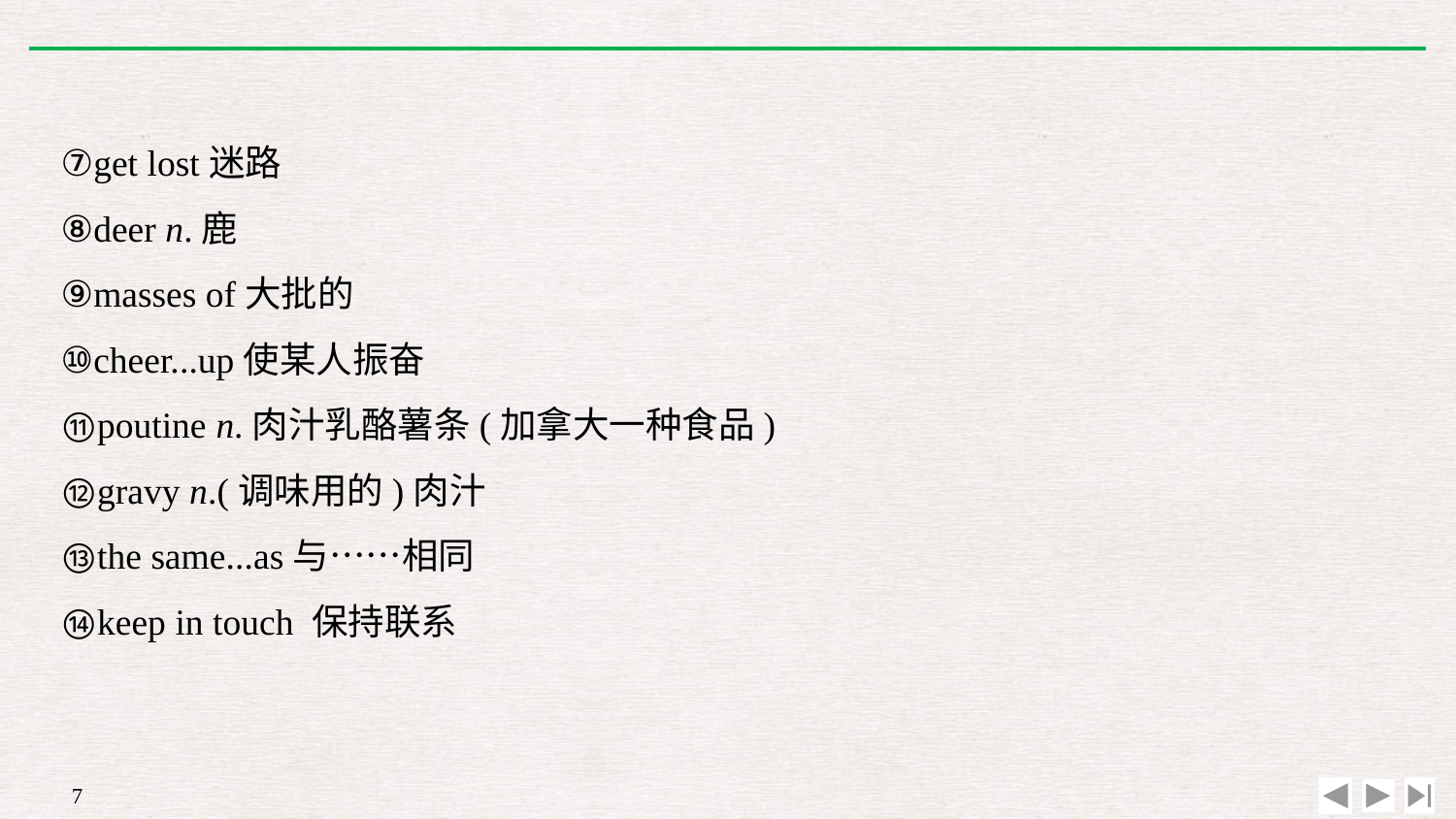

⑦get lost迷路
⑧deer n.鹿
⑨masses of大批的
⑩cheer...up使某人振奋
⑪poutine n.肉汁乳酪薯条(加拿大一种食品)
⑫gravy n.(调味用的)肉汁
⑬the same...as与……相同
⑭keep in touch 保持联系